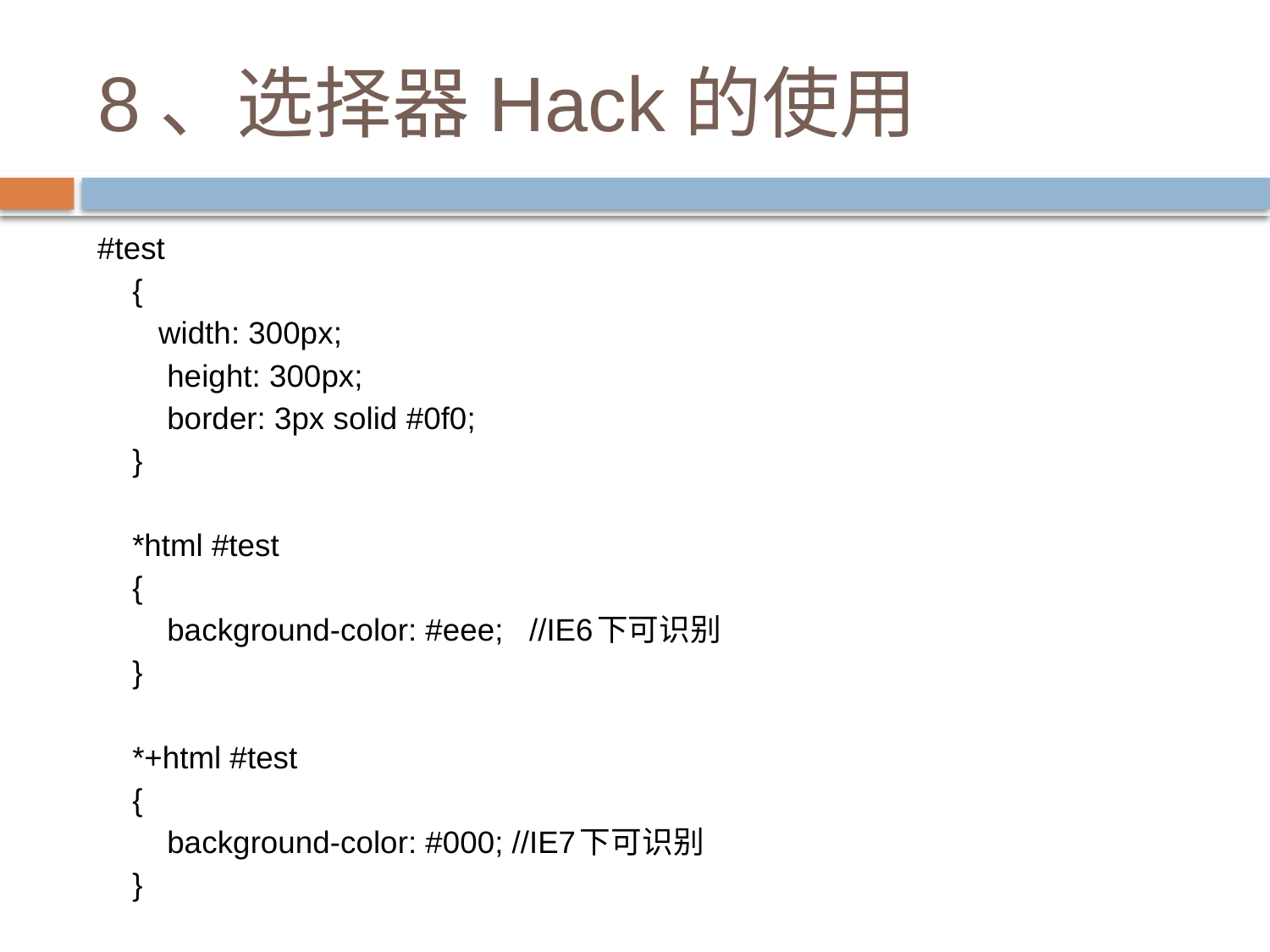

# 8、选择器Hack的使用
#test
    {
       width: 300px;
        height: 300px;
        border: 3px solid #0f0;
    }

    *html #test
    {
        background-color: #eee;   //IE6下可识别
    }

    *+html #test
    {
        background-color: #000; //IE7下可识别
    }